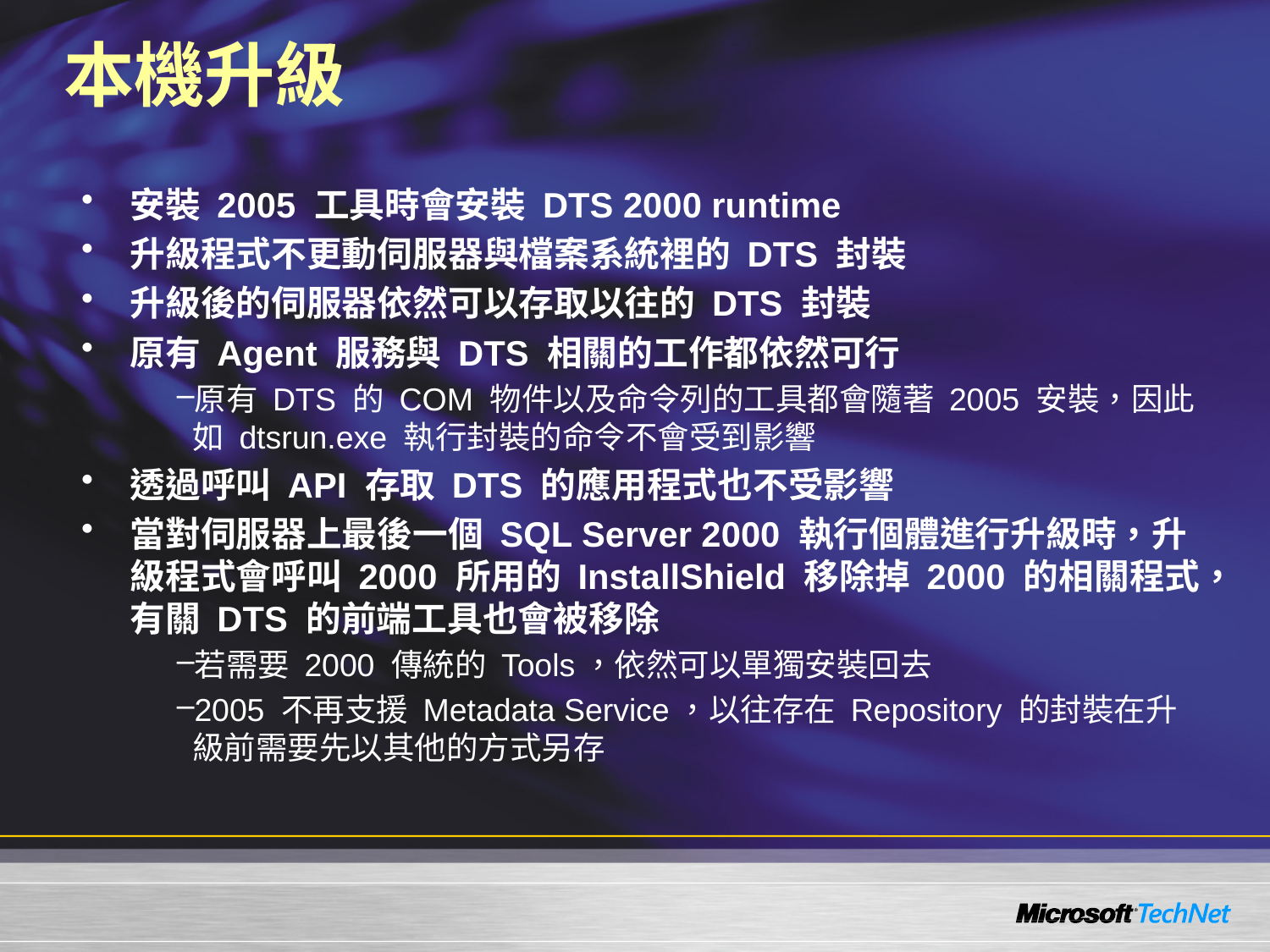

# 本機升級
安裝 2005 工具時會安裝 DTS 2000 runtime
升級程式不更動伺服器與檔案系統裡的 DTS 封裝
升級後的伺服器依然可以存取以往的 DTS 封裝
原有 Agent 服務與 DTS 相關的工作都依然可行
原有 DTS 的 COM 物件以及命令列的工具都會隨著 2005 安裝，因此如 dtsrun.exe 執行封裝的命令不會受到影響
透過呼叫 API 存取 DTS 的應用程式也不受影響
當對伺服器上最後一個 SQL Server 2000 執行個體進行升級時，升級程式會呼叫 2000 所用的 InstallShield 移除掉 2000 的相關程式，有關 DTS 的前端工具也會被移除
若需要 2000 傳統的 Tools，依然可以單獨安裝回去
2005 不再支援 Metadata Service，以往存在 Repository 的封裝在升級前需要先以其他的方式另存